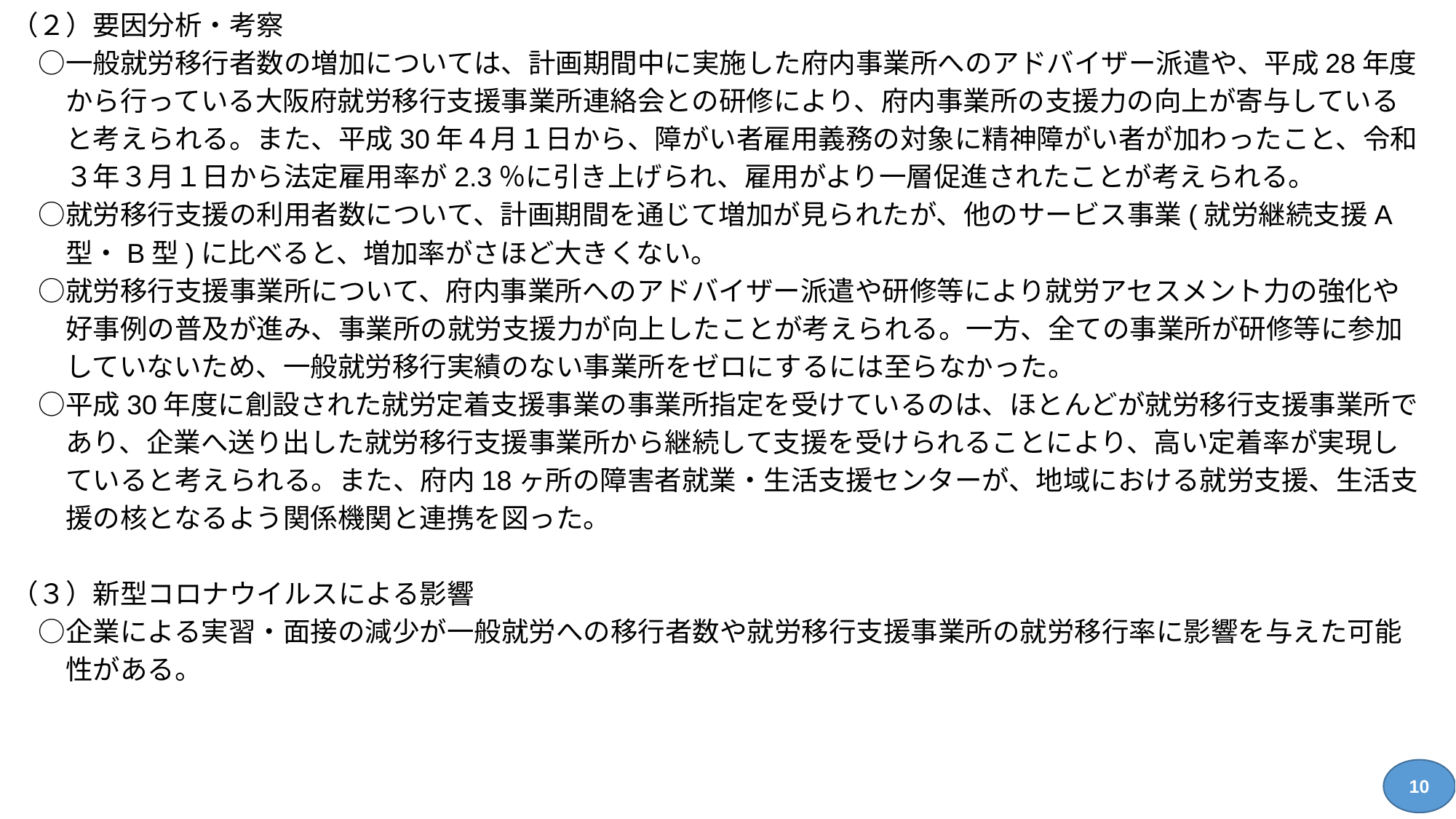

（２）要因分析・考察
　○一般就労移行者数の増加については、計画期間中に実施した府内事業所へのアドバイザー派遣や、平成28年度
　　から行っている大阪府就労移行支援事業所連絡会との研修により、府内事業所の支援力の向上が寄与している
　　と考えられる。また、平成30年４月１日から、障がい者雇用義務の対象に精神障がい者が加わったこと、令和
　　３年３月１日から法定雇用率が2.3％に引き上げられ、雇用がより一層促進されたことが考えられる。
　○就労移行支援の利用者数について、計画期間を通じて増加が見られたが、他のサービス事業(就労継続支援A
　　型・B型)に比べると、増加率がさほど大きくない。
　○就労移行支援事業所について、府内事業所へのアドバイザー派遣や研修等により就労アセスメント力の強化や
　　好事例の普及が進み、事業所の就労支援力が向上したことが考えられる。一方、全ての事業所が研修等に参加
　　していないため、一般就労移行実績のない事業所をゼロにするには至らなかった。
　○平成30年度に創設された就労定着支援事業の事業所指定を受けているのは、ほとんどが就労移行支援事業所で
　　あり、企業へ送り出した就労移行支援事業所から継続して支援を受けられることにより、高い定着率が実現し
　　ていると考えられる。また、府内18ヶ所の障害者就業・生活支援センターが、地域における就労支援、生活支
　　援の核となるよう関係機関と連携を図った。

（３）新型コロナウイルスによる影響
　○企業による実習・面接の減少が一般就労への移行者数や就労移行支援事業所の就労移行率に影響を与えた可能
　　性がある。

10